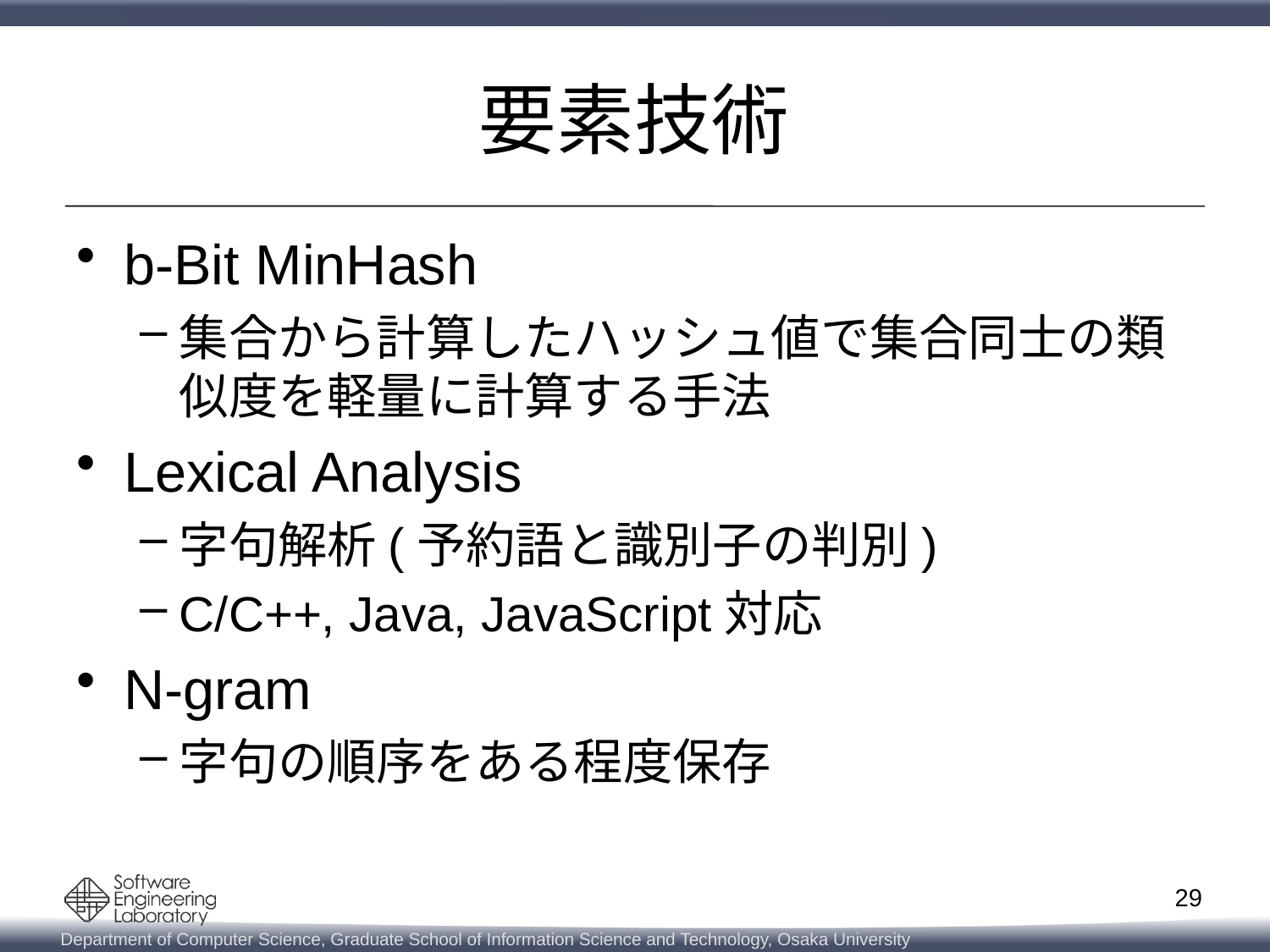

# 要素技術
b-Bit MinHash
集合から計算したハッシュ値で集合同士の類似度を軽量に計算する手法
Lexical Analysis
字句解析(予約語と識別子の判別)
C/C++, Java, JavaScript対応
N-gram
字句の順序をある程度保存
29